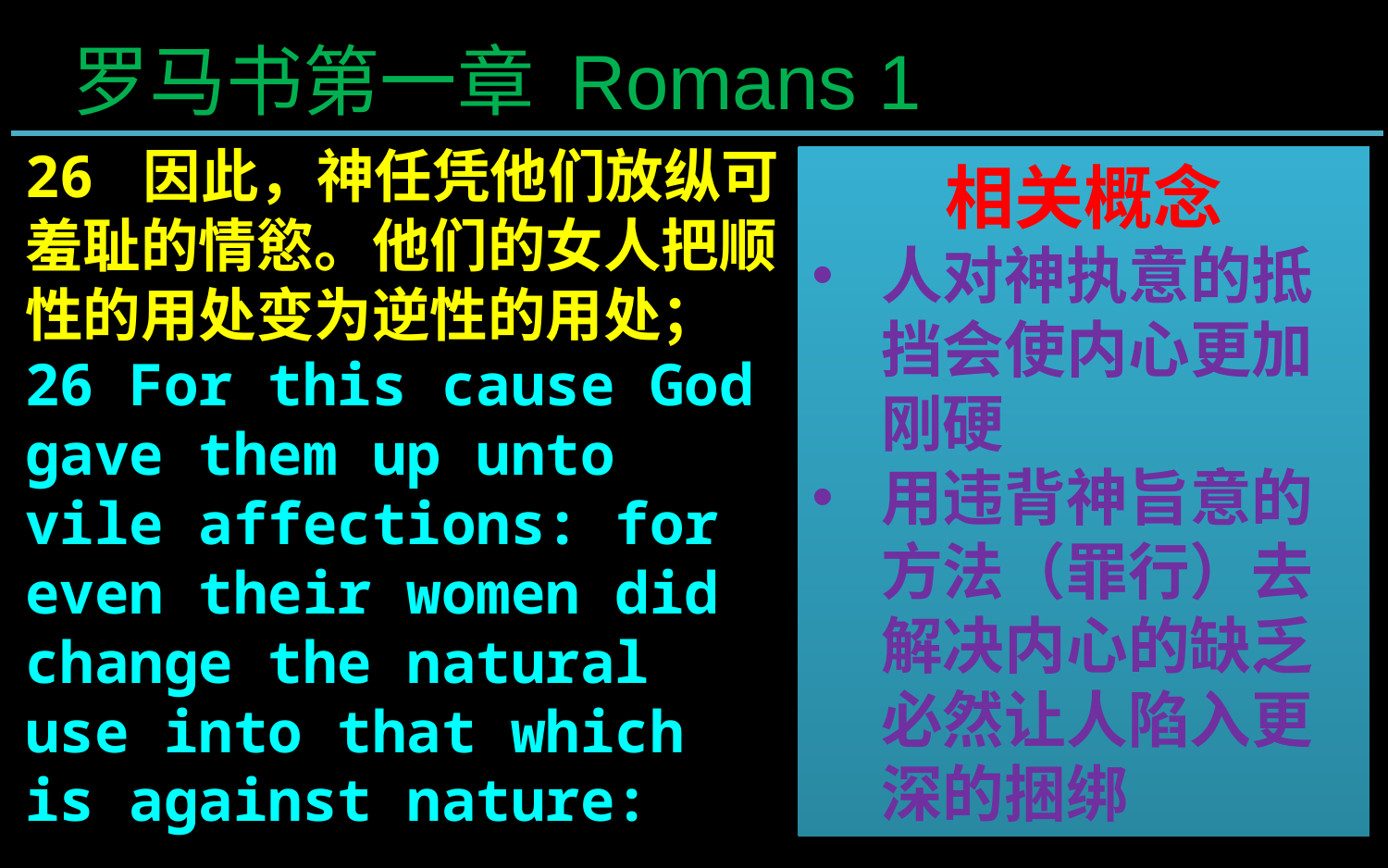

罗马书第一章 Romans 1
26 因此，神任凭他们放纵可羞耻的情慾。他们的女人把顺性的用处变为逆性的用处；
26 For this cause God gave them up unto vile affections: for even their women did change the natural use into that which is against nature:
相关概念
人对神执意的抵挡会使内心更加刚硬
用违背神旨意的方法（罪行）去解决内心的缺乏必然让人陷入更深的捆绑